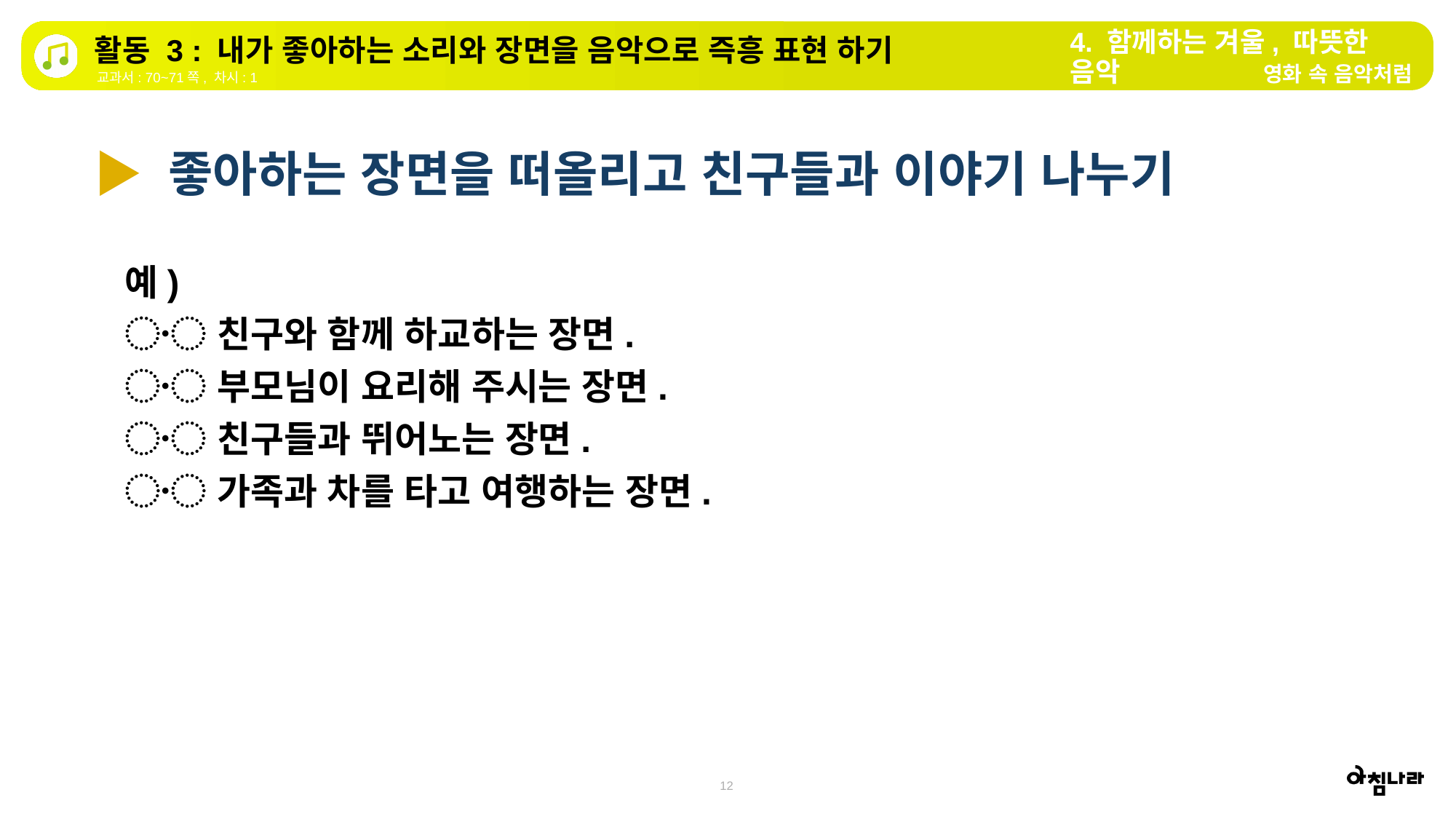

4. 함께하는 겨울, 따뜻한 음악
활동 3 : 내가 좋아하는 소리와 장면을 음악으로 즉흥 표현 하기
영화 속 음악처럼
교과서: 70~71쪽, 차시: 1
▶ 좋아하는 장면을 떠올리고 친구들과 이야기 나누기
예)
〮 친구와 함께 하교하는 장면.
〮 부모님이 요리해 주시는 장면.
〮 친구들과 뛰어노는 장면.
〮 가족과 차를 타고 여행하는 장면.

12